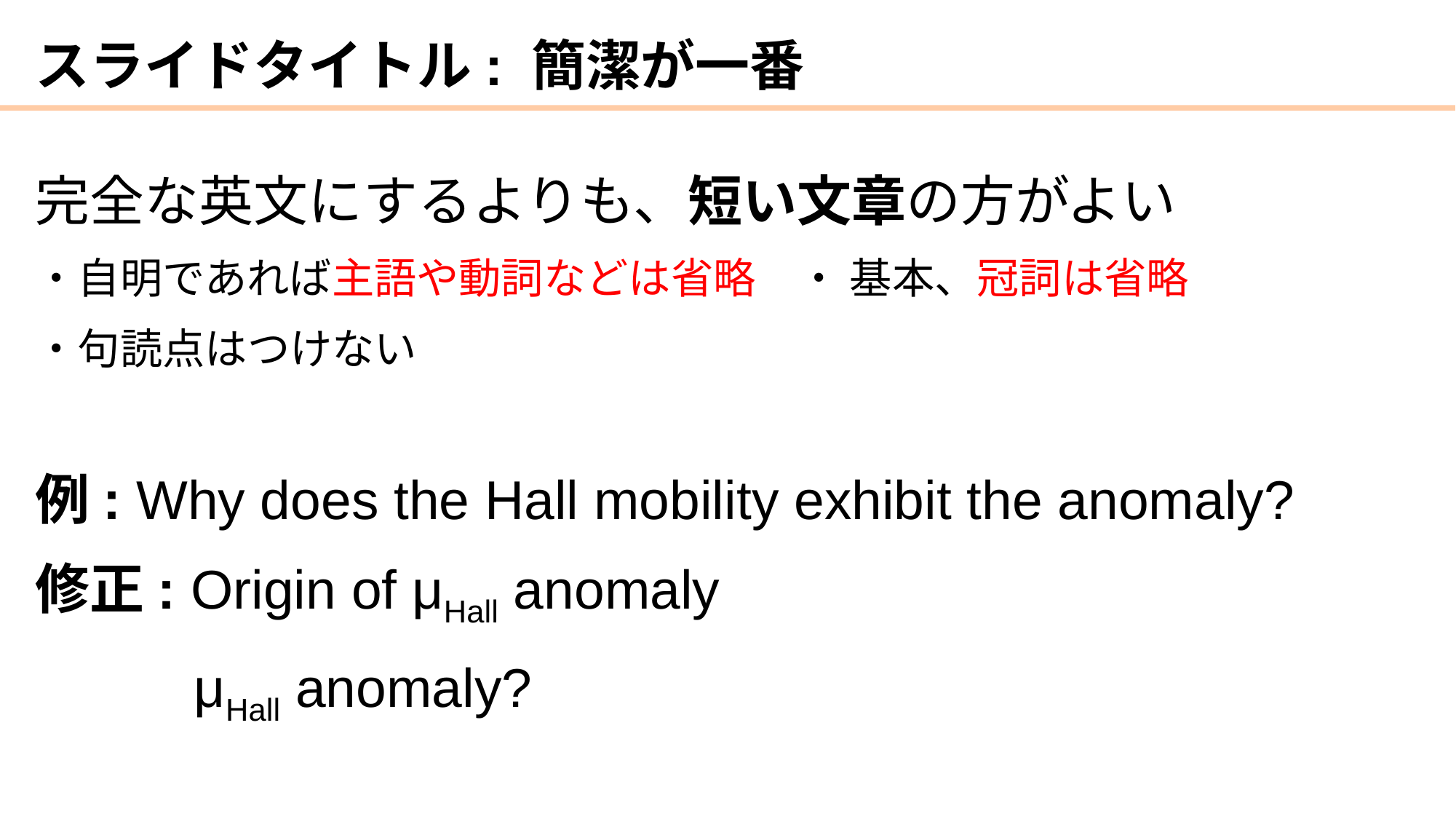

# スライドタイトル: 簡潔が一番
完全な英文にするよりも、短い文章の方がよい
・自明であれば主語や動詞などは省略　・ 基本、冠詞は省略
・句読点はつけない

例: Why does the Hall mobility exhibit the anomaly?
修正: Origin of μHall anomaly
　　   μHall anomaly?